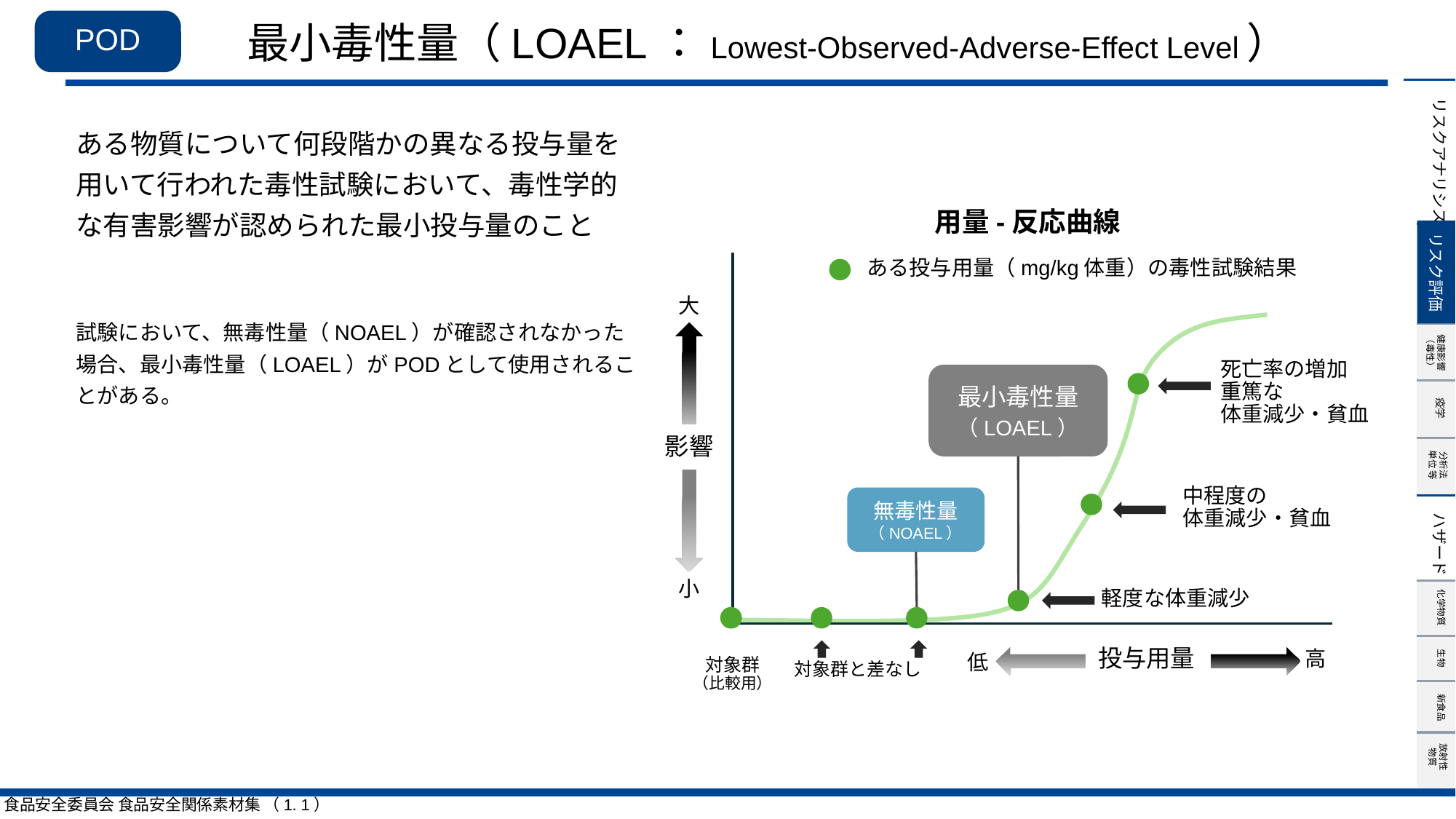

POD
# 最小毒性量（LOAEL：Lowest-Observed-Adverse-Effect Level）
ある物質について何段階かの異なる投与量を用いて行われた毒性試験において、毒性学的な有害影響が認められた最小投与量のこと

試験において、無毒性量（NOAEL）が確認されなかった場合、最小毒性量（LOAEL）がPODとして使用されることがある。

用量-反応曲線
リスク評価
ある投与用量（mg/kg体重）の毒性試験結果

大

死亡率の増加
重篤な
体重減少・貧血
最小毒性量

（LOAEL）

影響
中程度の
体重減少・貧血

無毒性量
（NOAEL）

小
軽度な体重減少

投与用量
高
低

対象群
（比較用）
対象群と差なし